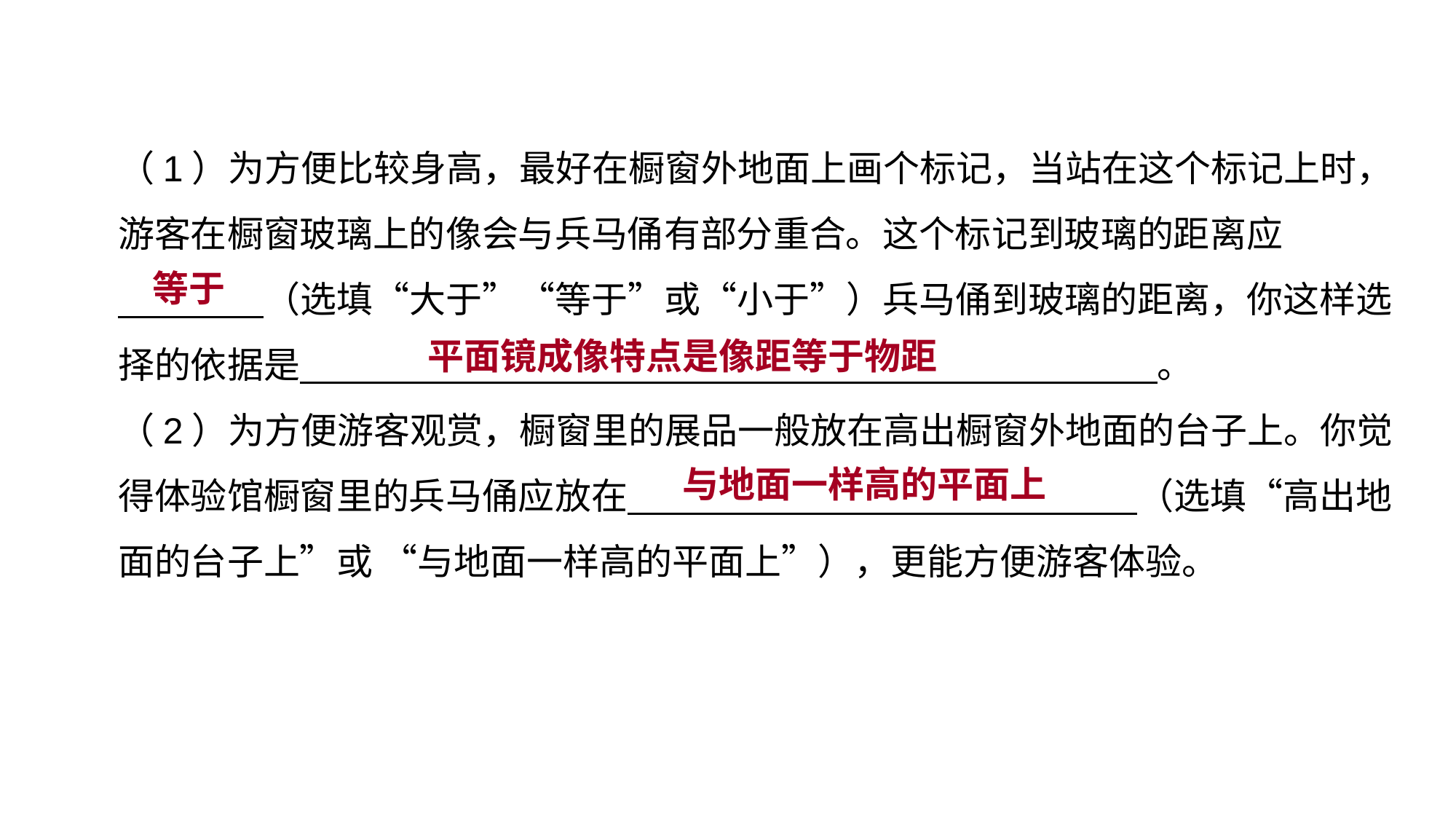

（1）为方便比较身高，最好在橱窗外地面上画个标记，当站在这个标记上时，游客在橱窗玻璃上的像会与兵马俑有部分重合。这个标记到玻璃的距离应
　　　　（选填“大于”“等于”或“小于”）兵马俑到玻璃的距离，你这样选择的依据是　　　　　　　　                                      　　　　　　　。
（2）为方便游客观赏，橱窗里的展品一般放在高出橱窗外地面的台子上。你觉得体验馆橱窗里的兵马俑应放在　　　　　　　　　　　　　　（选填“高出地面的台子上”或 “与地面一样高的平面上”），更能方便游客体验。
重难突破 能力提升
等于
平面镜成像特点是像距等于物距
与地面一样高的平面上